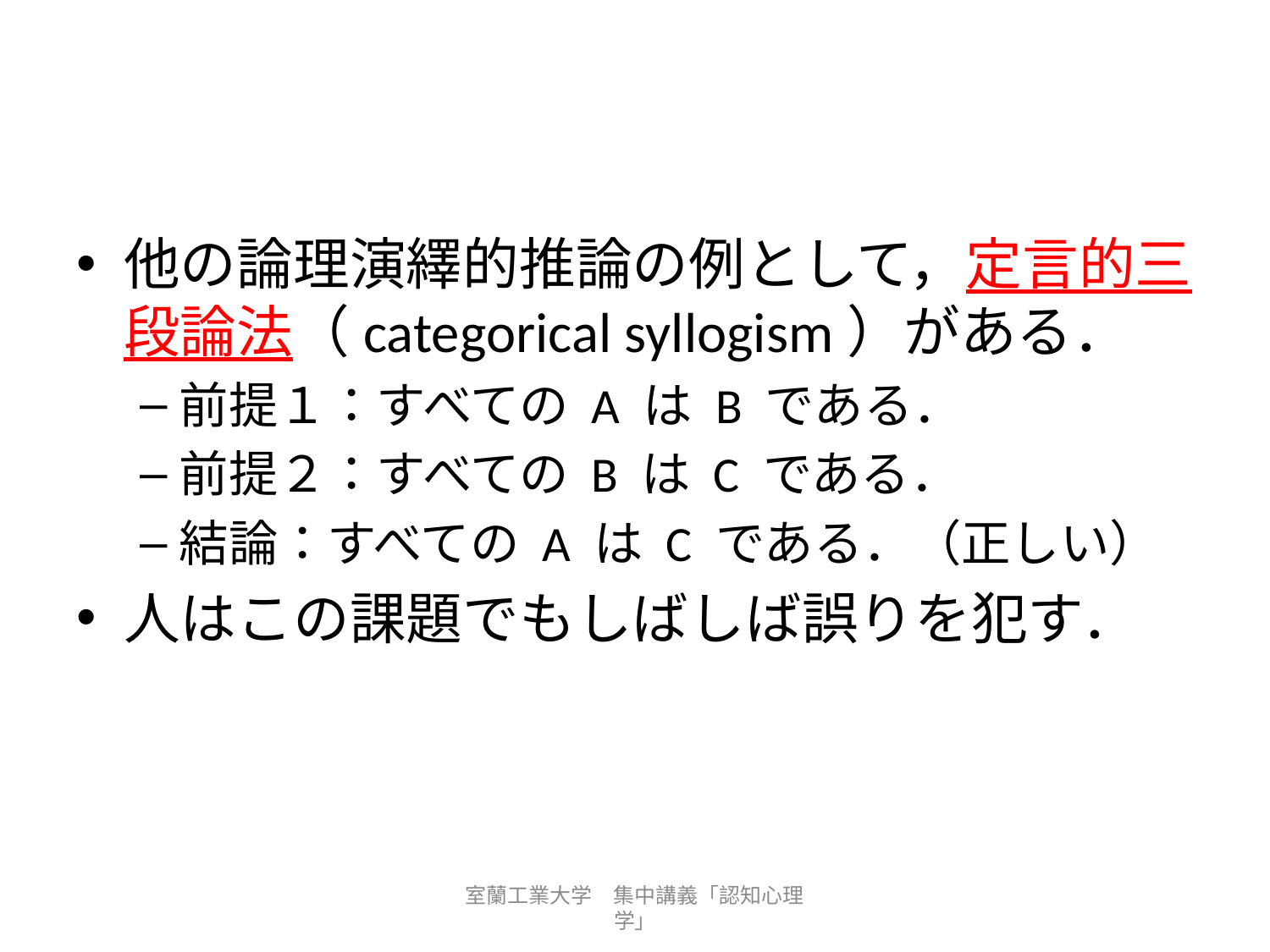

#
他の論理演繹的推論の例として，定言的三段論法（categorical syllogism）がある．
前提１：すべての A は B である．
前提２：すべての B は C である．
結論：すべての A は C である．（正しい）
人はこの課題でもしばしば誤りを犯す．
室蘭工業大学　集中講義「認知心理学」